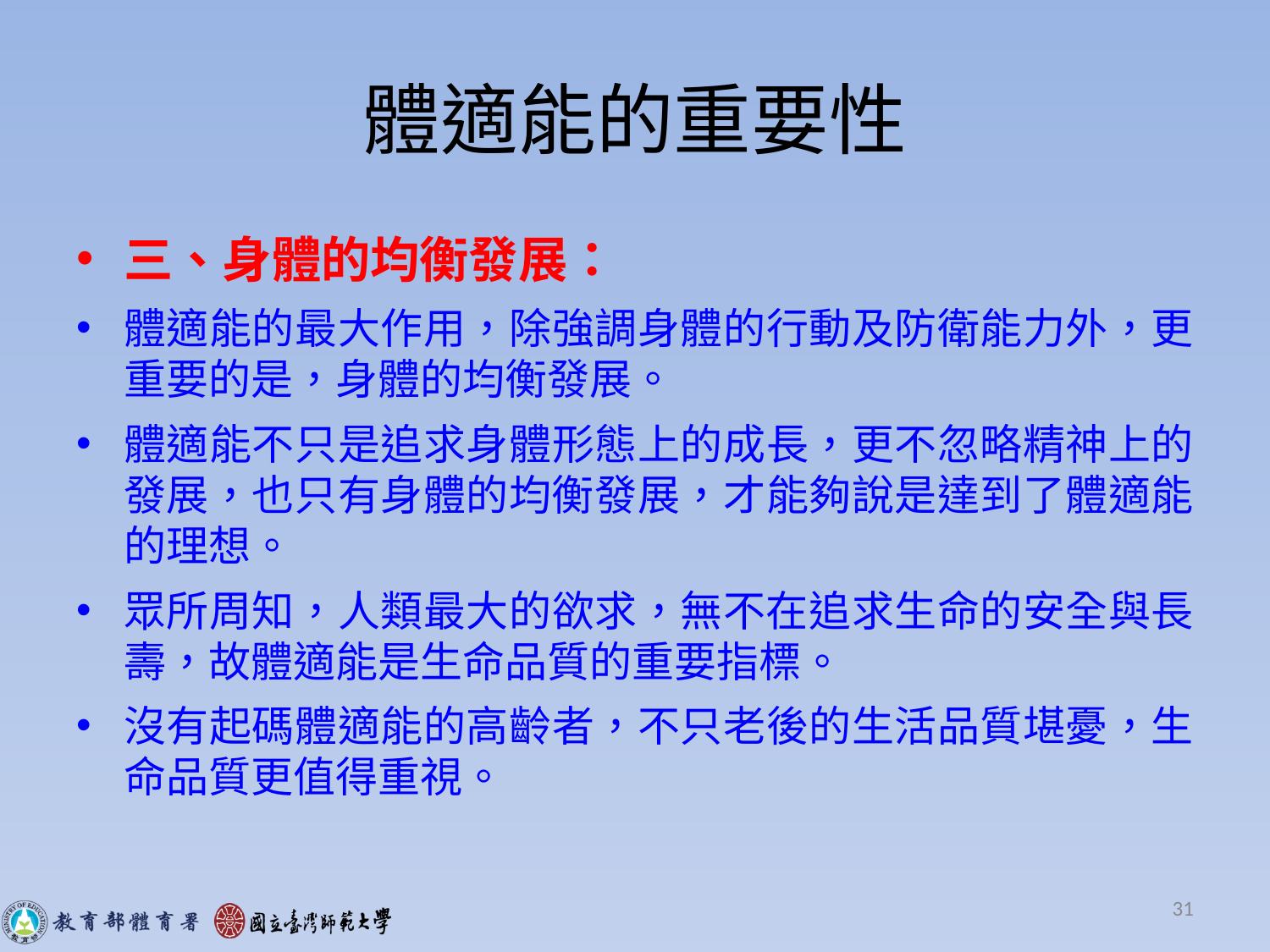

# 體適能的重要性
三、身體的均衡發展：
體適能的最大作用，除強調身體的行動及防衛能力外，更重要的是，身體的均衡發展。
體適能不只是追求身體形態上的成長，更不忽略精神上的發展，也只有身體的均衡發展，才能夠說是達到了體適能的理想。
眾所周知，人類最大的欲求，無不在追求生命的安全與長壽，故體適能是生命品質的重要指標。
沒有起碼體適能的高齡者，不只老後的生活品質堪憂，生命品質更值得重視。

31